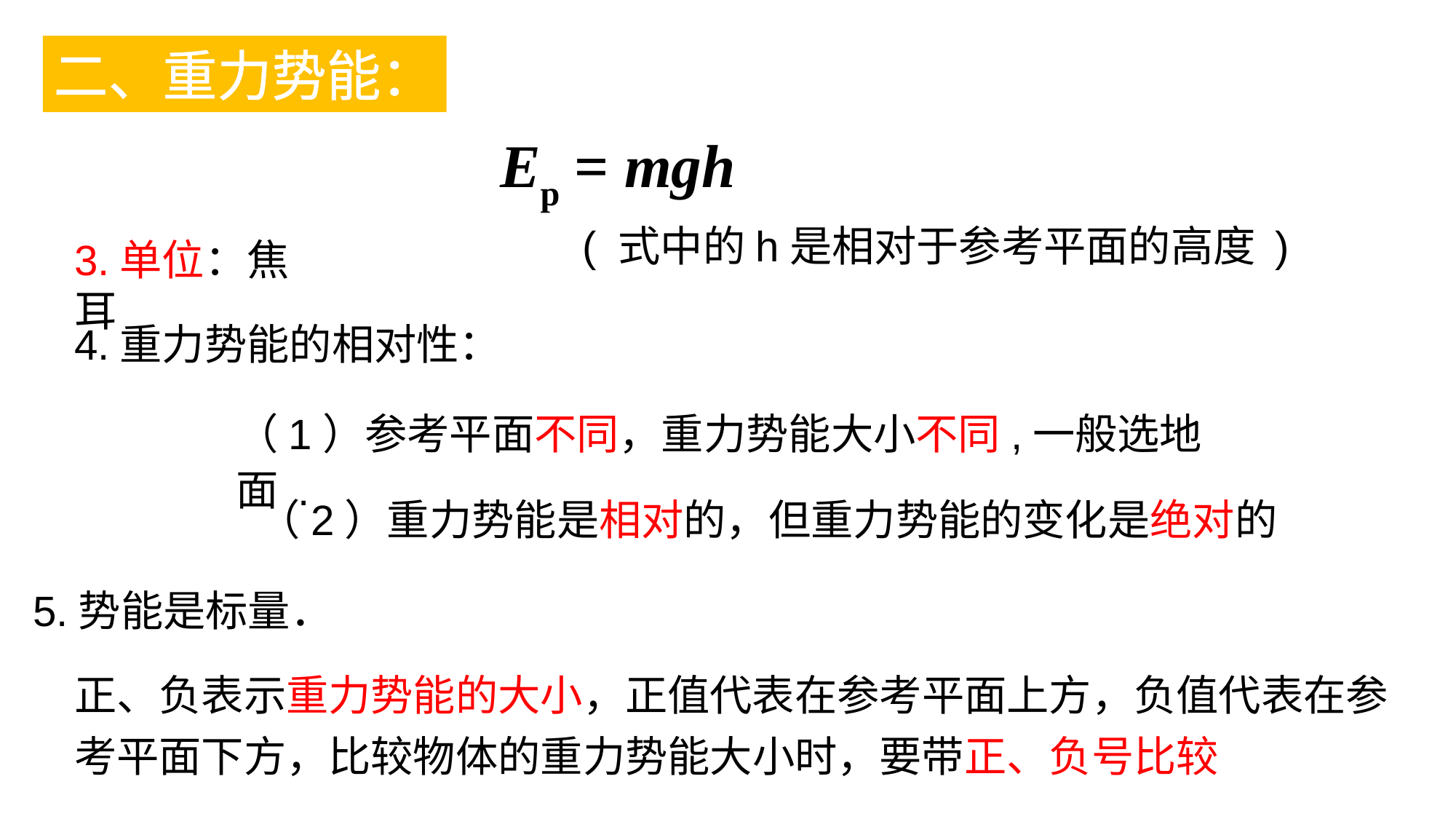

二、重力势能：
Ep = mgh
      ( 式中的h是相对于参考平面的高度 )
3.单位：焦耳
4.重力势能的相对性：
（1）参考平面不同，重力势能大小不同,一般选地面 .

（2）重力势能是相对的，但重力势能的变化是绝对的
5.势能是标量．
正、负表示重力势能的大小，正值代表在参考平面上方，负值代表在参考平面下方，比较物体的重力势能大小时，要带正、负号比较